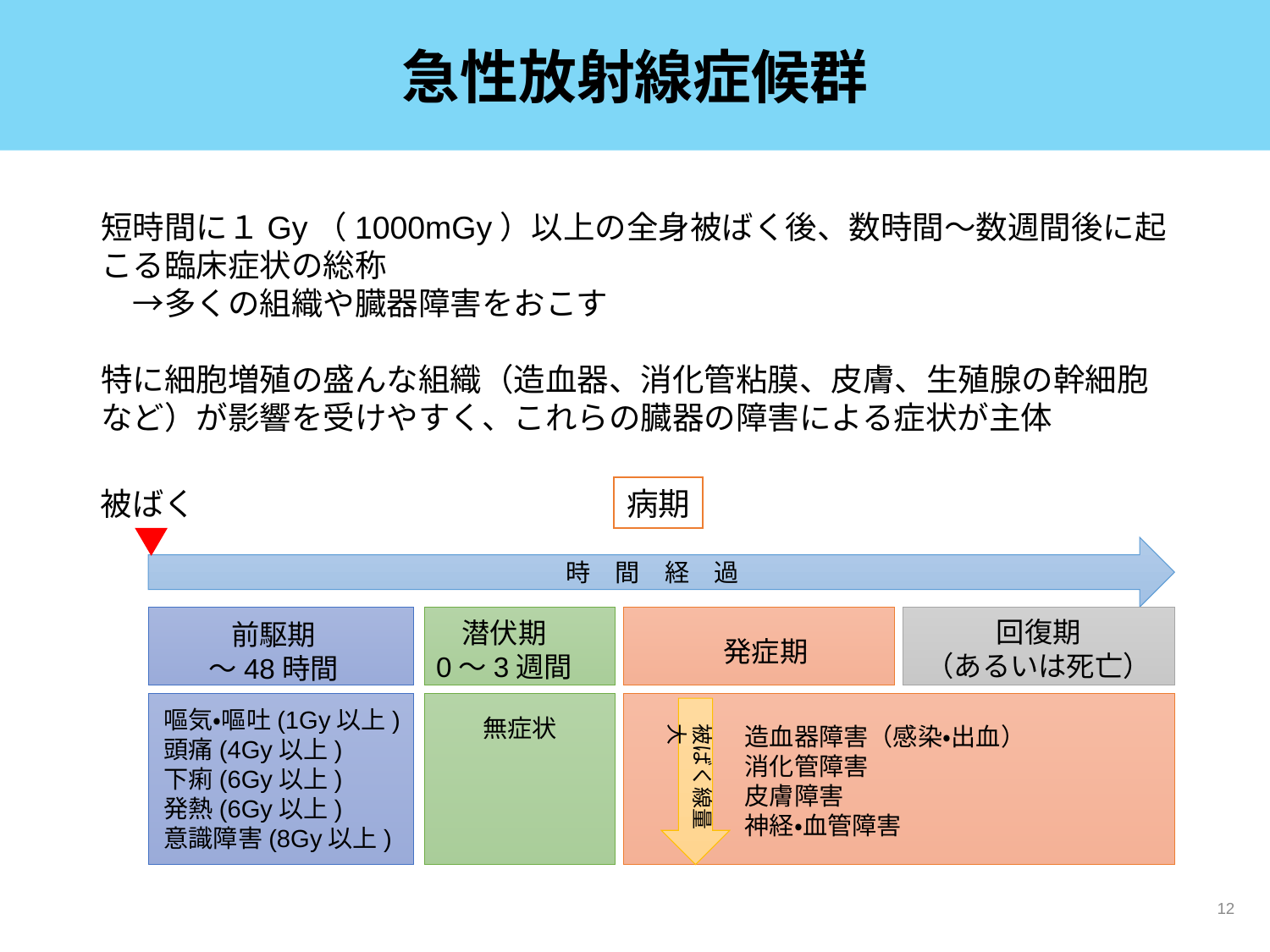

# 急性放射線症候群
短時間に１Gy（1000mGy）以上の全身被ばく後、数時間〜数週間後に起こる臨床症状の総称
　→多くの組織や臓器障害をおこす

特に細胞増殖の盛んな組織（造血器、消化管粘膜、皮膚、生殖腺の幹細胞など）が影響を受けやすく、これらの臓器の障害による症状が主体
被ばく
病期

時　間　経　過

回復期
（あるいは死亡）
潜伏期
0〜3週間
前駆期
〜48時間
発症期

嘔気・嘔吐(1Gy以上)
頭痛(4Gy以上)
下痢(6Gy以上)
発熱(6Gy以上)
意識障害(8Gy以上)

無症状
被ばく線量大
造血器障害（感染・出血）
消化管障害
皮膚障害
神経・血管障害
12